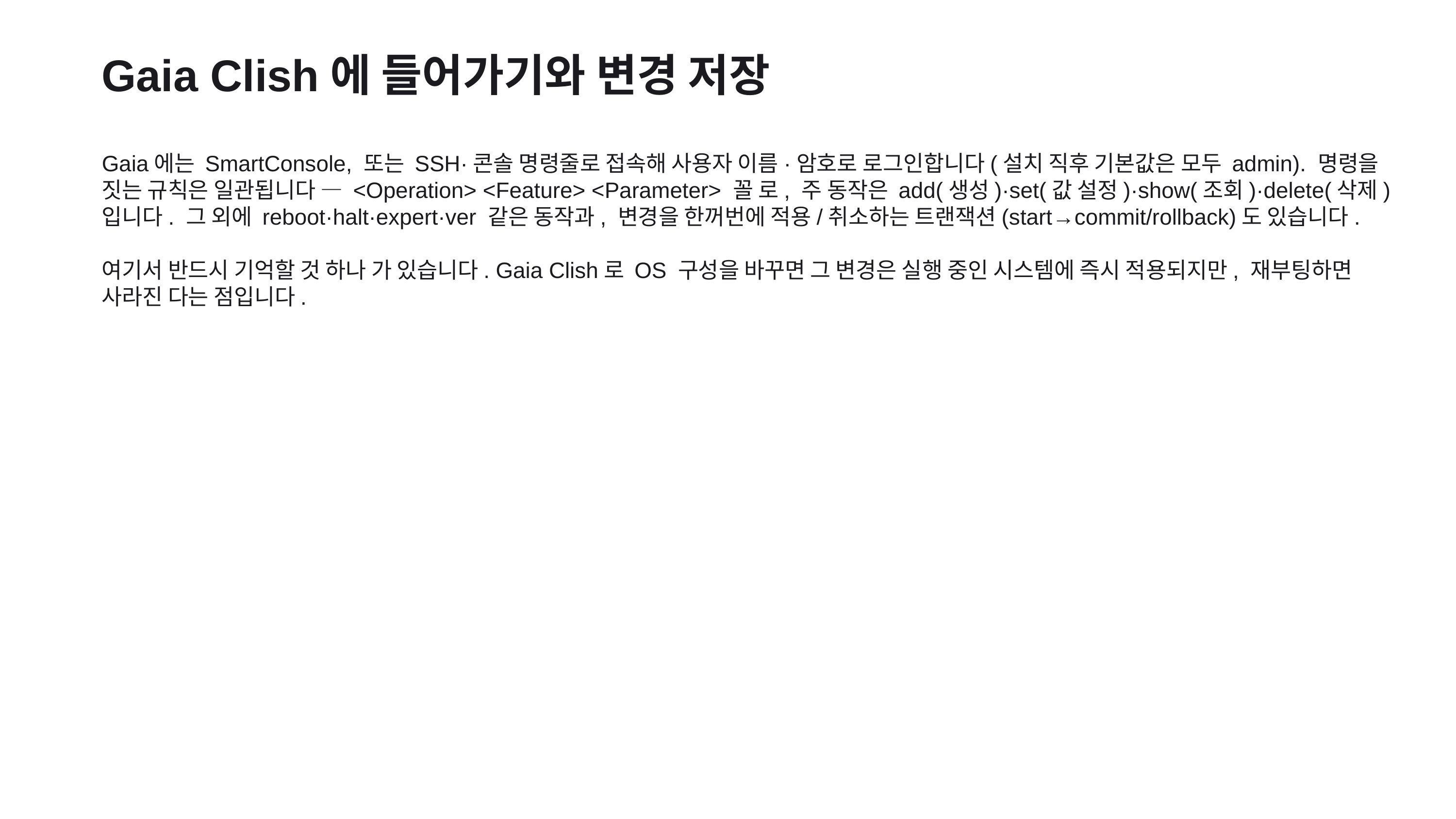

Gaia Clish에 들어가기와 변경 저장
Gaia에는 SmartConsole, 또는 SSH·콘솔 명령줄로 접속해 사용자 이름·암호로 로그인합니다(설치 직후 기본값은 모두 admin). 명령을 짓는 규칙은 일관됩니다 — <Operation> <Feature> <Parameter> 꼴 로, 주 동작은 add(생성)·set(값 설정)·show(조회)·delete(삭제) 입니다. 그 외에 reboot·halt·expert·ver 같은 동작과, 변경을 한꺼번에 적용/취소하는 트랜잭션(start→commit/rollback)도 있습니다.

여기서 반드시 기억할 것 하나 가 있습니다. Gaia Clish로 OS 구성을 바꾸면 그 변경은 실행 중인 시스템에 즉시 적용되지만, 재부팅하면 사라진 다는 점입니다.